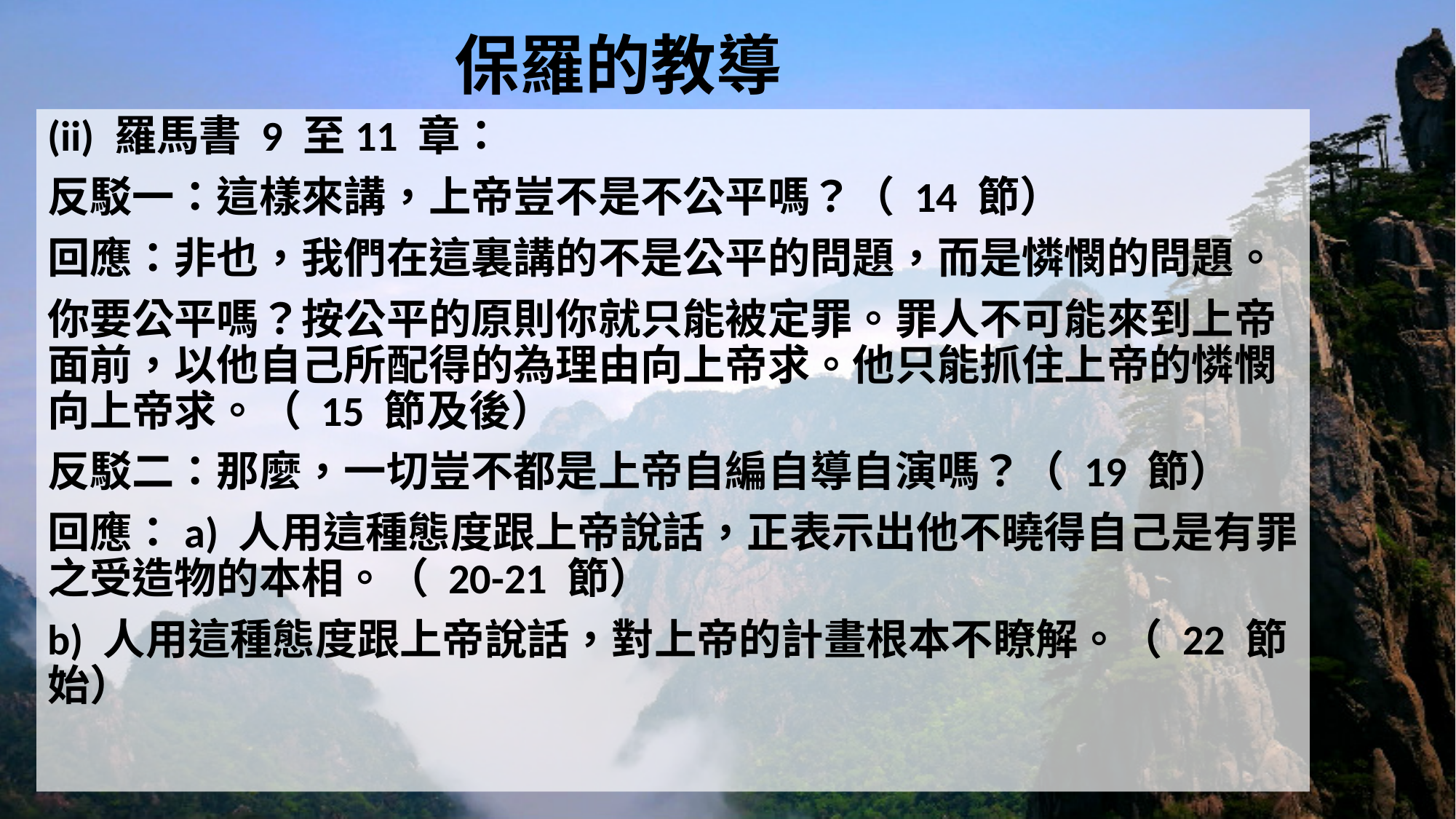

# 保羅的教導
(ii) 羅馬書 9 至11 章：
反駁一：這樣來講，上帝豈不是不公平嗎？（ 14 節）
回應：非也，我們在這裏講的不是公平的問題，而是憐憫的問題。
你要公平嗎？按公平的原則你就只能被定罪。罪人不可能來到上帝面前，以他自己所配得的為理由向上帝求。他只能抓住上帝的憐憫向上帝求。（ 15 節及後）
反駁二：那麼，一切豈不都是上帝自編自導自演嗎？（ 19 節）
回應：a) 人用這種態度跟上帝說話，正表示出他不曉得自己是有罪之受造物的本相。（ 20-21 節）
b) 人用這種態度跟上帝說話，對上帝的計畫根本不瞭解。（ 22 節始）